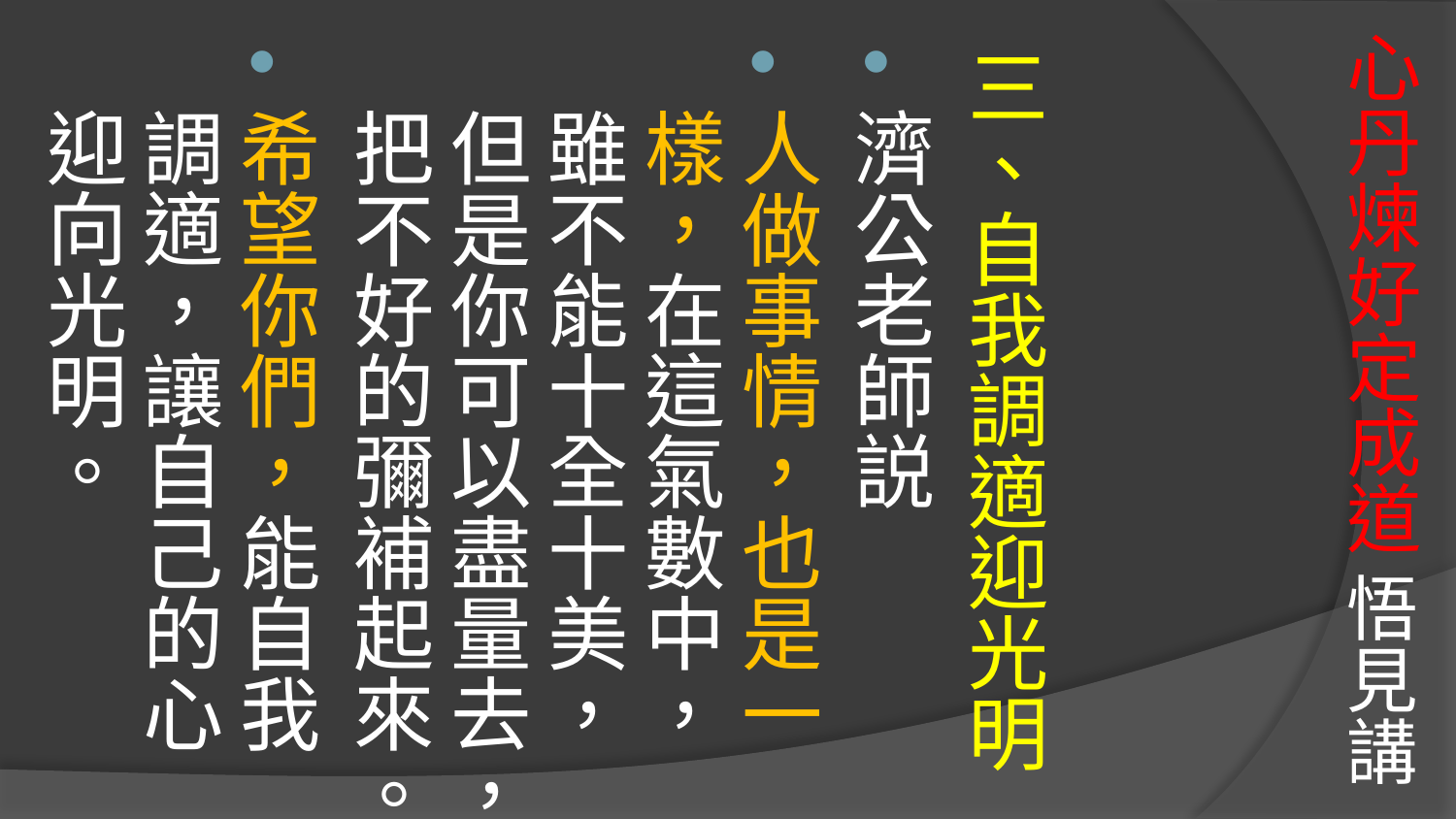

# 心丹煉好定成道 悟見講
三、自我調適迎光明
濟公老師説
人做事情，也是一樣，在這氣數中，雖不能十全十美，但是你可以盡量去，把不好的彌補起來。
希望你們，能自我調適，讓自己的心迎向光明。